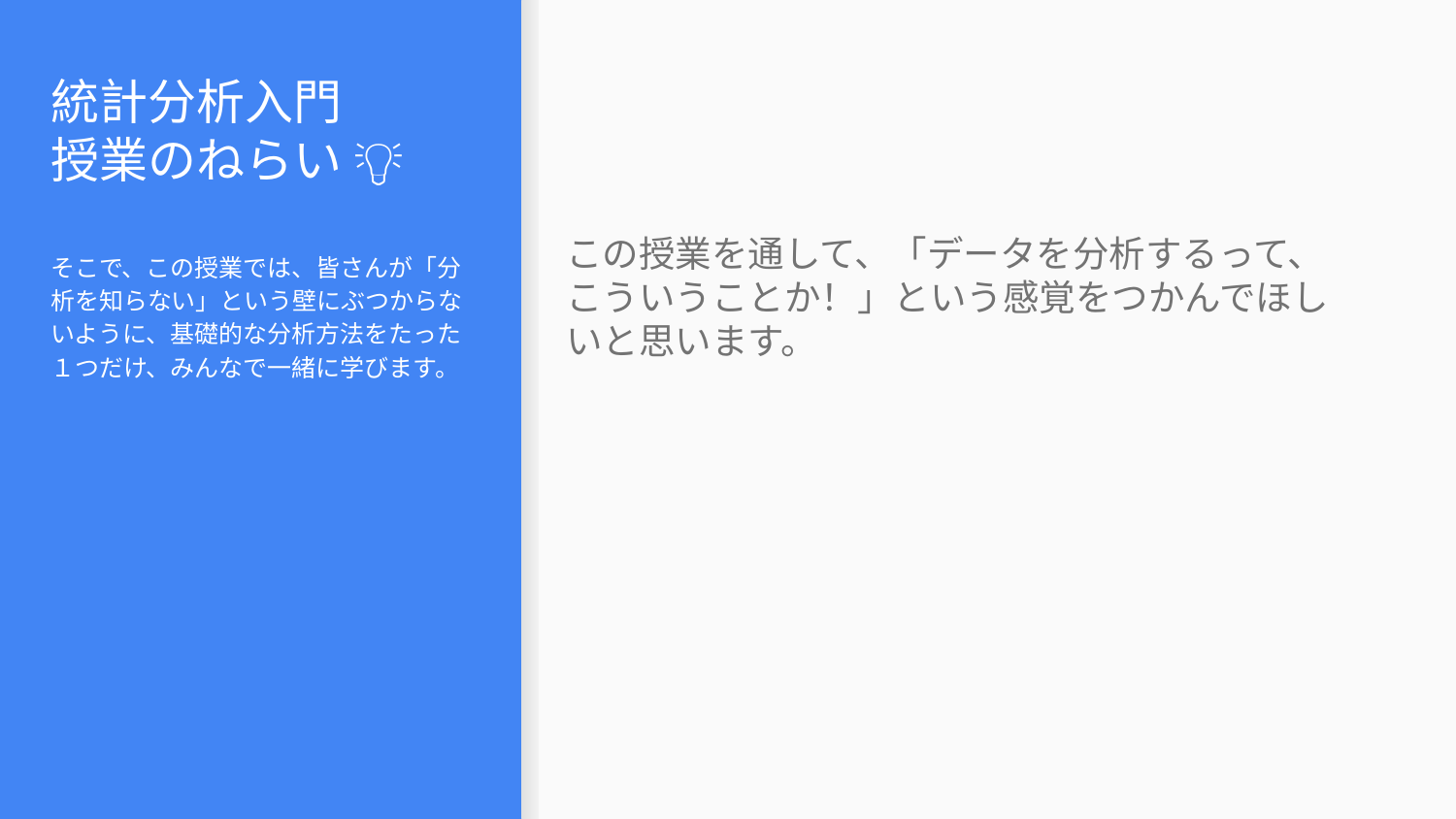

# 統計分析入門 授業のねらい 💡
この授業を通して、「データを分析するって、こういうことか！」という感覚をつかんでほしいと思います。
そこで、この授業では、皆さんが「分析を知らない」という壁にぶつからないように、基礎的な分析方法をたった１つだけ、みんなで一緒に学びます。